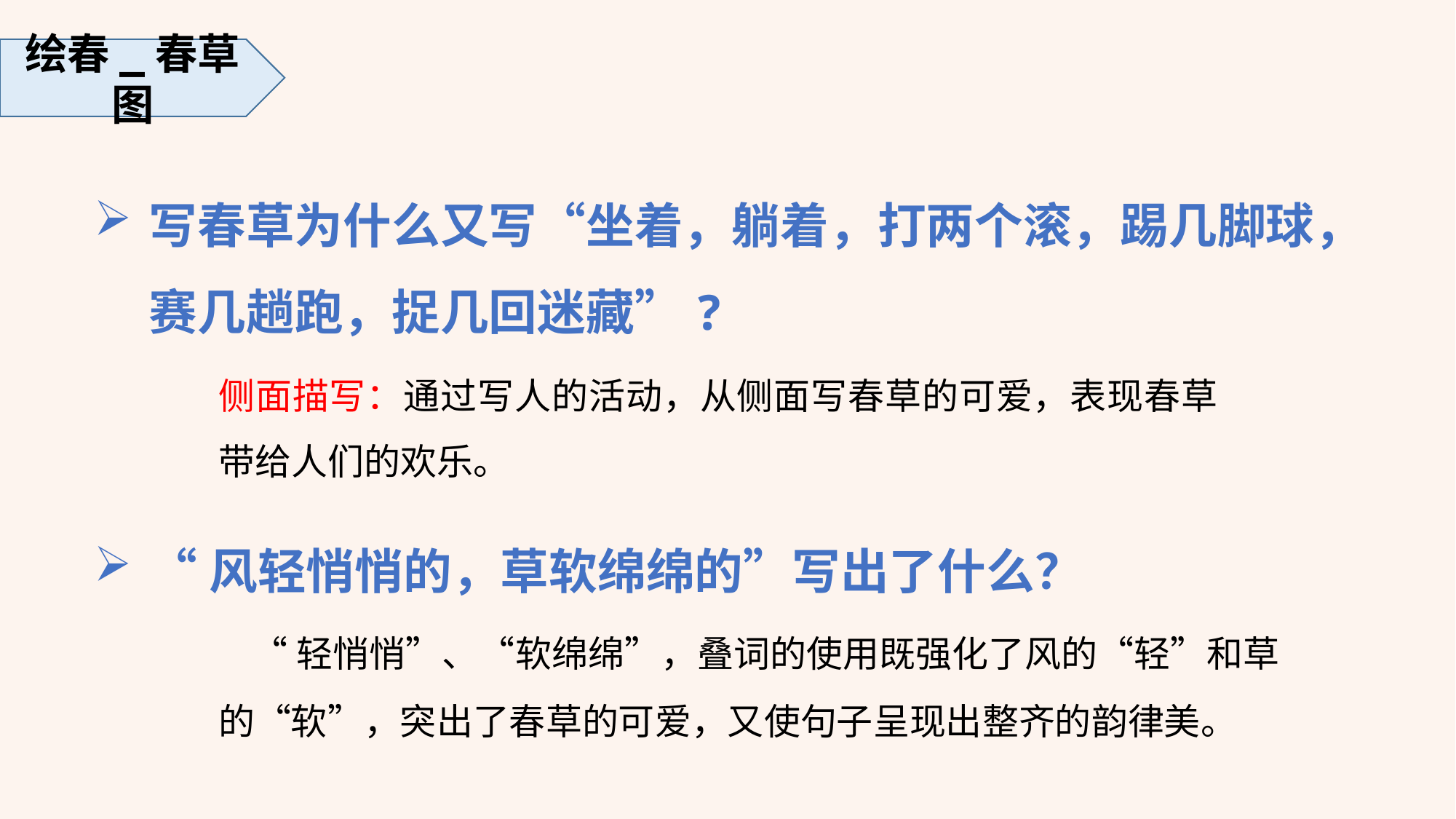

绘春_春草图
写春草为什么又写“坐着，躺着，打两个滚，踢几脚球，赛几趟跑，捉几回迷藏”?
侧面描写：通过写人的活动，从侧面写春草的可爱，表现春草带给人们的欢乐。
“风轻悄悄的，草软绵绵的”写出了什么？
   “轻悄悄”、“软绵绵”，叠词的使用既强化了风的“轻”和草的“软”，突出了春草的可爱，又使句子呈现出整齐的韵律美。